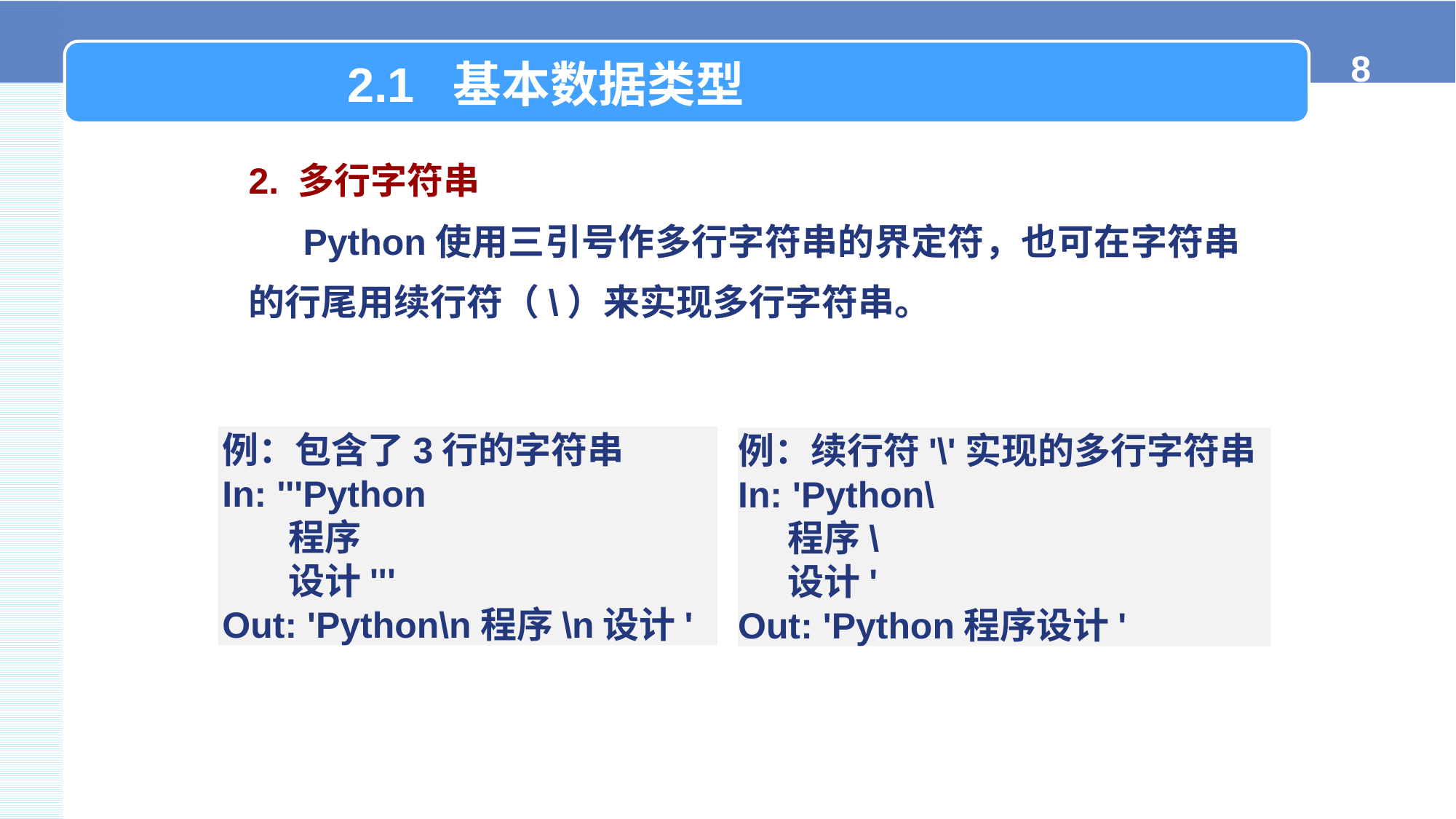

2.1  基本数据类型
2. 多行字符串
Python使用三引号作多行字符串的界定符，也可在字符串的行尾用续行符（\）来实现多行字符串。

例：续行符'\'实现的多行字符串
In: 'Python\
     程序\
     设计'
Out: 'Python程序设计'
例：包含了3行的字符串
In: '''Python
       程序
       设计'''
Out: 'Python\n程序\n设计'